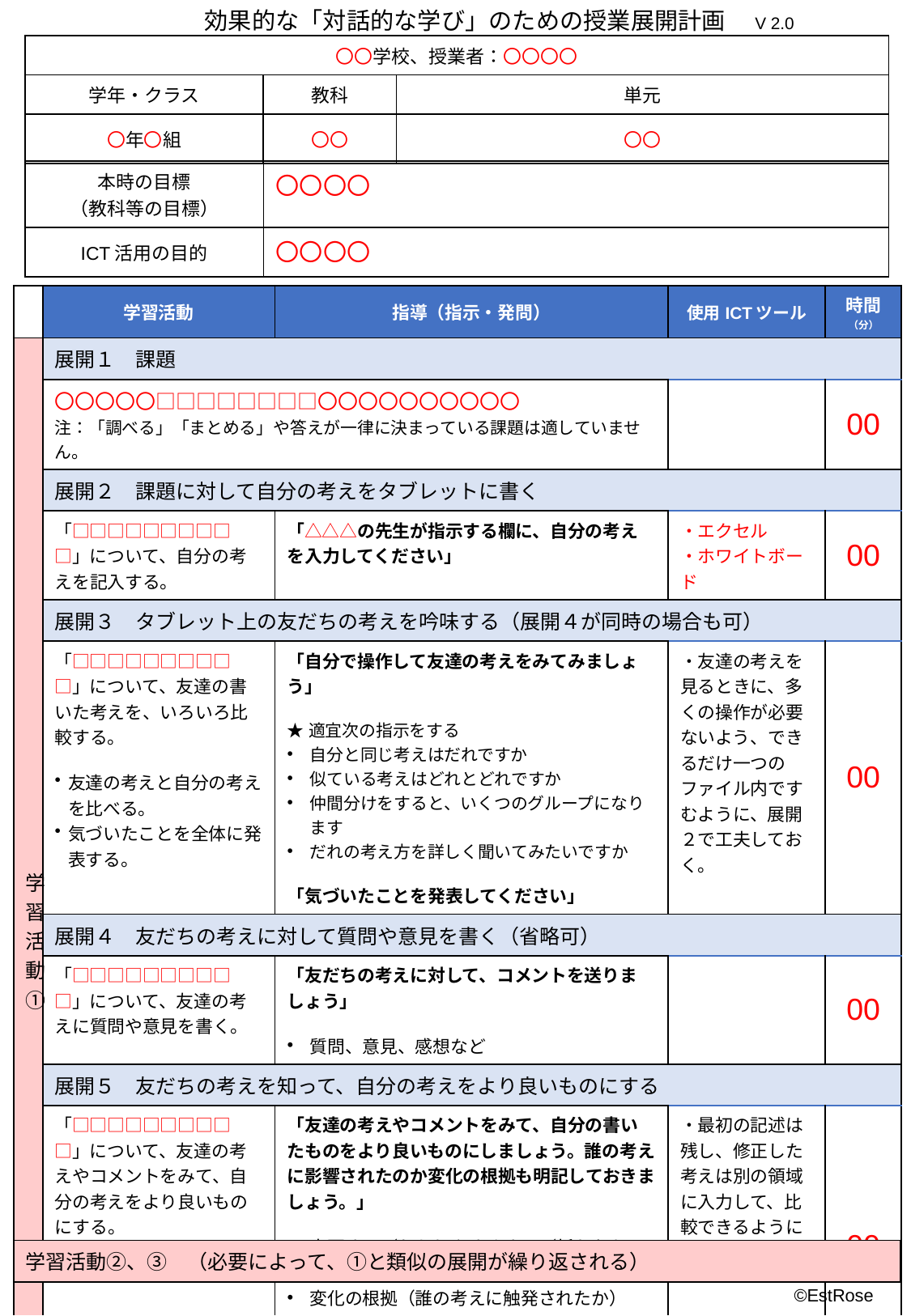

効果的な「対話的な学び」のための授業展開計画　V 2.0
| 〇〇学校、授業者：〇〇〇〇 |  |  |
| --- | --- | --- |
| 学年・クラス | 教科 | 単元 |
| 〇年〇組 | 〇〇 | 〇〇 |
| 本時の目標 （教科等の目標） | 〇〇〇〇 |
| --- | --- |
| ICT活用の目的 | 〇〇〇〇 |
|  | 学習活動 | 指導（指示・発問） | 使用ICTツール | 時間（分） |
| --- | --- | --- | --- | --- |
| 学習活動① | 展開１　課題 |  |  |  |
|  | 〇〇〇〇〇□□□□□□□□〇〇〇〇〇〇〇〇〇〇 注：「調べる」「まとめる」や答えが一律に決まっている課題は適していません。 |  |  | 00 |
|  | 展開２　課題に対して自分の考えをタブレットに書く |  |  |  |
|  | 「□□□□□□□□□□」について、自分の考えを記入する。 | 「△△△の先生が指示する欄に、自分の考えを入力してください」 | ・エクセル ・ホワイトボード | 00 |
|  | 展開３　タブレット上の友だちの考えを吟味する（展開４が同時の場合も可） |  |  |  |
|  | 「□□□□□□□□□□」について、友達の書いた考えを、いろいろ比較する。 友達の考えと自分の考えを比べる。 気づいたことを全体に発表する。 | 「自分で操作して友達の考えをみてみましょう」 ★適宜次の指示をする 自分と同じ考えはだれですか 似ている考えはどれとどれですか 仲間分けをすると、いくつのグループになります だれの考え方を詳しく聞いてみたいですか 「気づいたことを発表してください」 | ・友達の考えを見るときに、多くの操作が必要ないよう、できるだけ一つのファイル内ですむように、展開２で工夫しておく。 | 00 |
|  | 展開４　友だちの考えに対して質問や意見を書く（省略可） |  |  |  |
|  | 「□□□□□□□□□□」について、友達の考えに質問や意見を書く。 | 「友だちの考えに対して、コメントを送りましょう」 質問、意見、感想など |  | 00 |
|  | 展開５　友だちの考えを知って、自分の考えをより良いものにする |  |  |  |
|  | 「□□□□□□□□□□」について、友達の考えやコメントをみて、自分の考えをより良いものにする。 | 「友達の考えやコメントをみて、自分の書いたものをより良いものにしましょう。誰の考えに影響されたのか変化の根拠も明記しておきましょう。」 変更する／わかりやすくする／新たなものにする／強固にする 変化の根拠（誰の考えに触発されたか） 「どのように変わりましたか。発表してください」 | ・最初の記述は残し、修正した考えは別の領域に入力して、比較できるようにする。 | 00 |
|  | 展開６　よりよく修正された考えを友だちと共有する |  |  |  |
|  | 「□□□□□□□□□□」について、友達の今の考えと、その変化の根拠を知る。 | 「友達のより良くなった考えと、変化の根拠を見てみましょう。」 「誰の学びに感心しましたか？」 |  | 00 |
| 学習活動②、③　（必要によって、①と類似の展開が繰り返される） |
| --- |